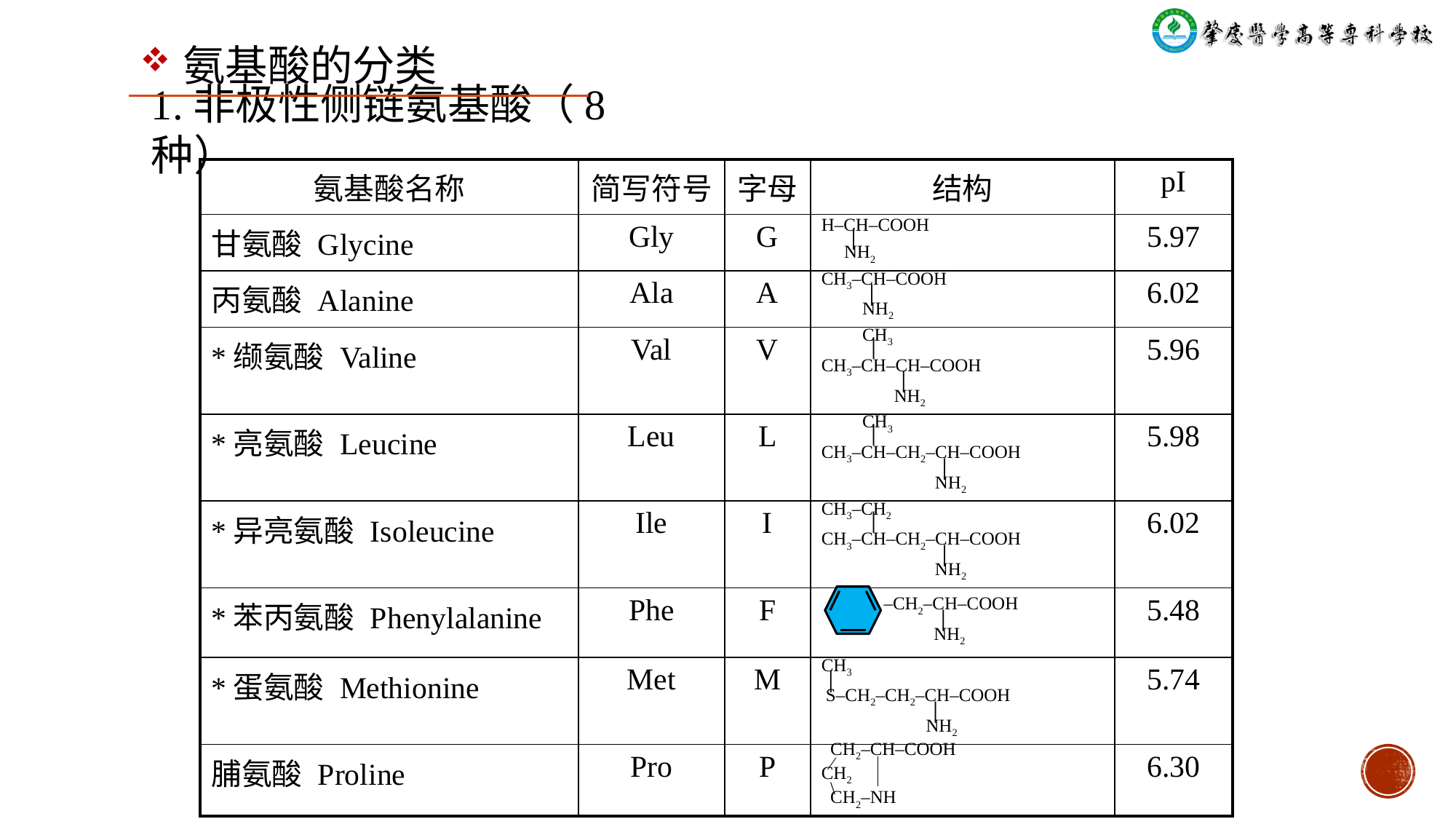

氨基酸的分类
1.非极性侧链氨基酸（8种）
| 氨基酸名称 | 简写符号 | 字母 | 结构 | pI |
| --- | --- | --- | --- | --- |
| 甘氨酸 Glycine | Gly | G | H‒CH‒COOH ׀ NH2 | 5.97 |
| 丙氨酸 Alanine | Ala | A | CH3‒CH‒COOH ׀ NH2 | 6.02 |
| \*缬氨酸 Valine | Val | V | CH3 ׀ CH3‒CH‒CH‒COOH ׀ NH2 | 5.96 |
| \*亮氨酸 Leucine | Leu | L | CH3 ׀ CH3‒CH‒CH2‒CH‒COOH ׀ NH2 | 5.98 |
| \*异亮氨酸 Isoleucine | Ile | I | CH3‒CH2 ׀ CH3‒CH‒CH2‒CH‒COOH ׀ NH2 | 6.02 |
| \*苯丙氨酸 Phenylalanine | Phe | F |  | 5.48 |
| \*蛋氨酸 Methionine | Met | M | CH3 ׀ S‒CH2‒CH2‒CH‒COOH ׀ NH2 | 5.74 |
| 脯氨酸 Proline | Pro | P | CH2‒CH‒COOH ⁄ CH2 \ CH2‒NH | 6.30 |

   ‒CH2‒CH‒COOH
               ׀
              NH2